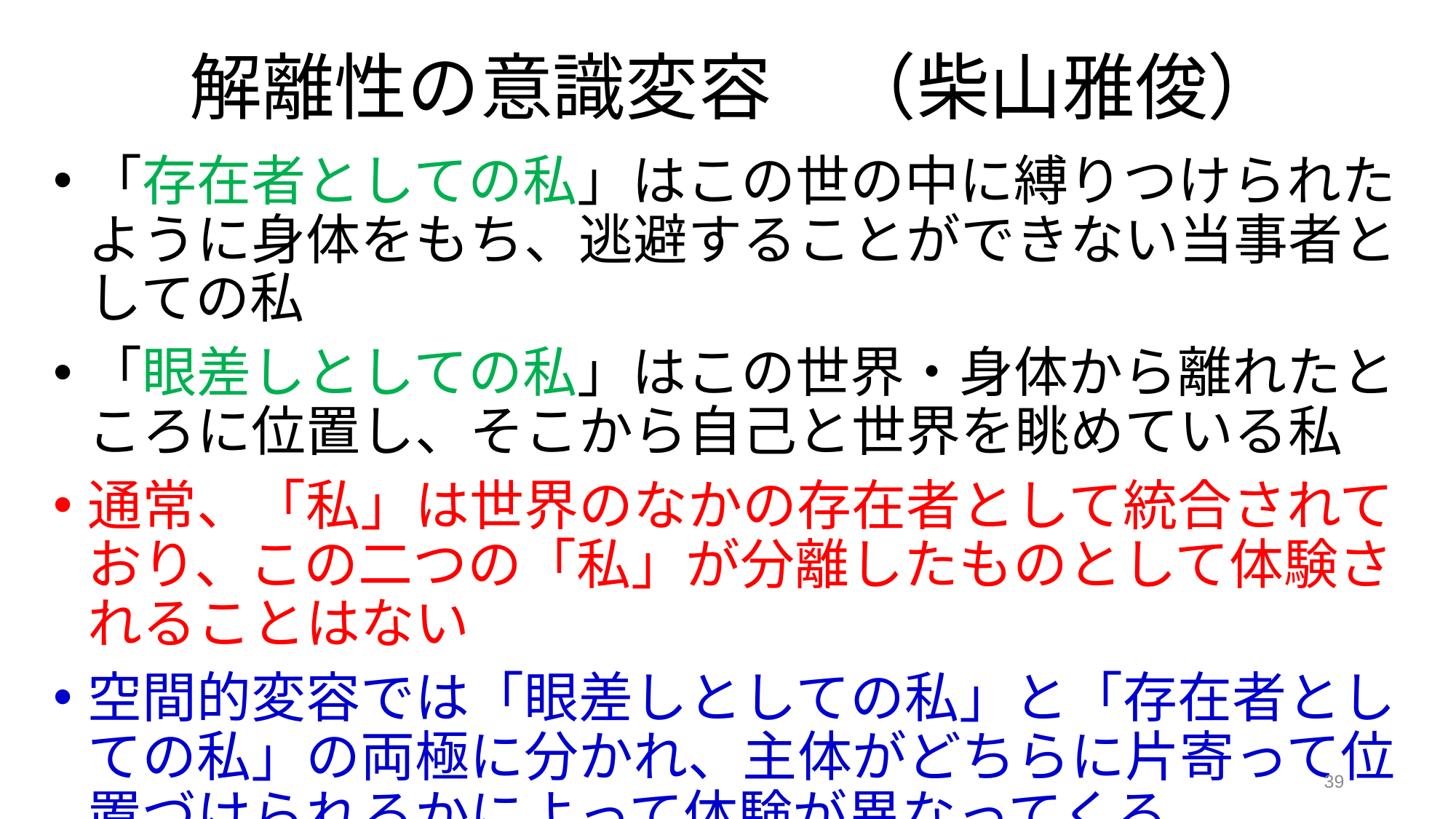

# 解離性の意識変容　（柴山雅俊）
「存在者としての私」はこの世の中に縛りつけられたように身体をもち、逃避することができない当事者としての私
「眼差しとしての私」はこの世界・身体から離れたところに位置し、そこから自己と世界を眺めている私
通常、「私」は世界のなかの存在者として統合されており、この二つの「私」が分離したものとして体験されることはない
空間的変容では「眼差しとしての私」と「存在者としての私」の両極に分かれ、主体がどちらに片寄って位置づけられるかによって体験が異なってくる
39